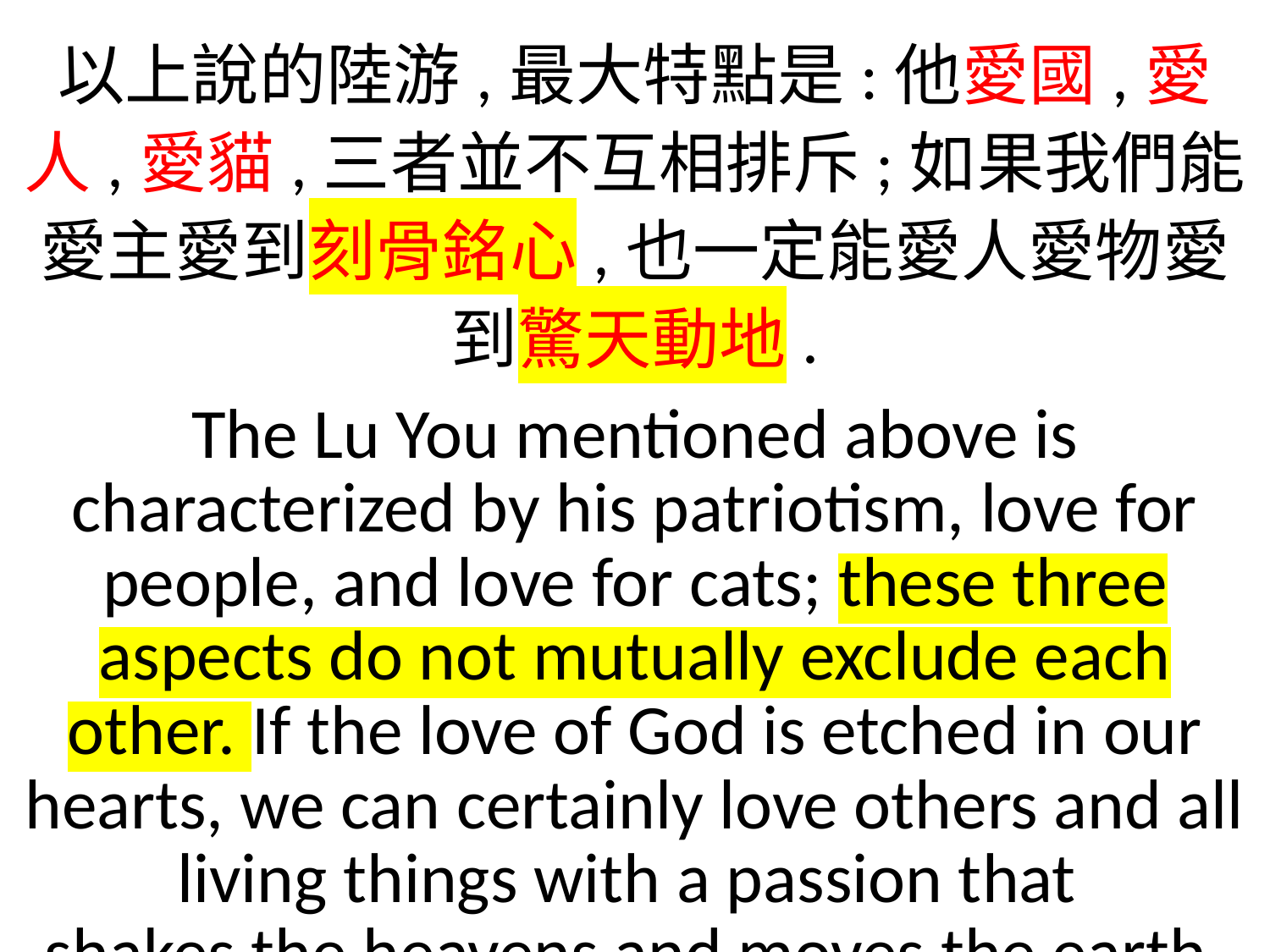

以上說的陸游,最大特點是:他愛國,愛人,愛貓,三者並不互相排斥;如果我們能愛主愛到刻骨銘心,也一定能愛人愛物愛到驚天動地.
The Lu You mentioned above is characterized by his patriotism, love for people, and love for cats; these three aspects do not mutually exclude each other. If the love of God is etched in our hearts, we can certainly love others and all living things with a passion that
shakes the heavens and moves the earth.